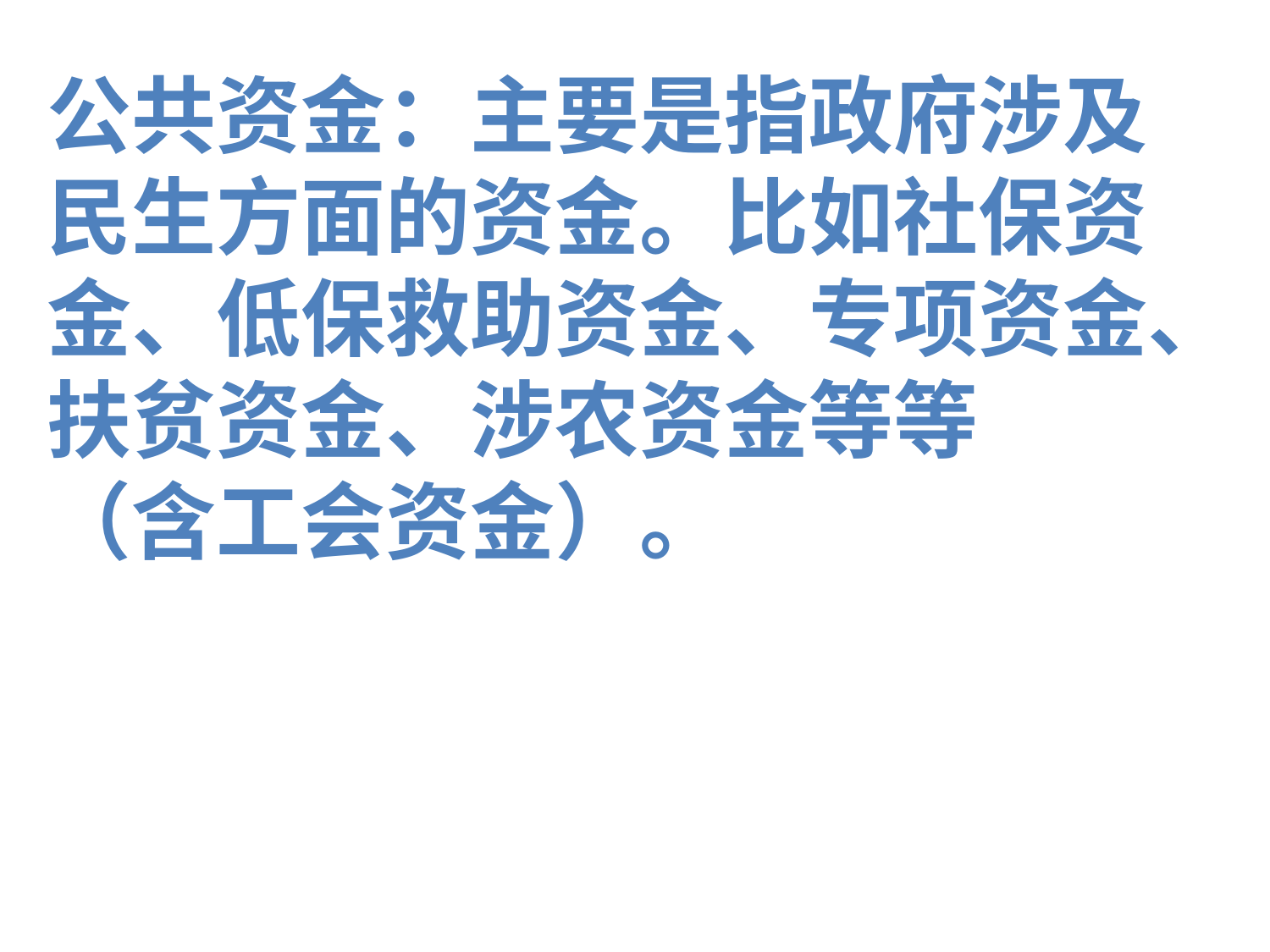

#
公共资金：主要是指政府涉及民生方面的资金。比如社保资金、低保救助资金、专项资金、扶贫资金、涉农资金等等
（含工会资金）。